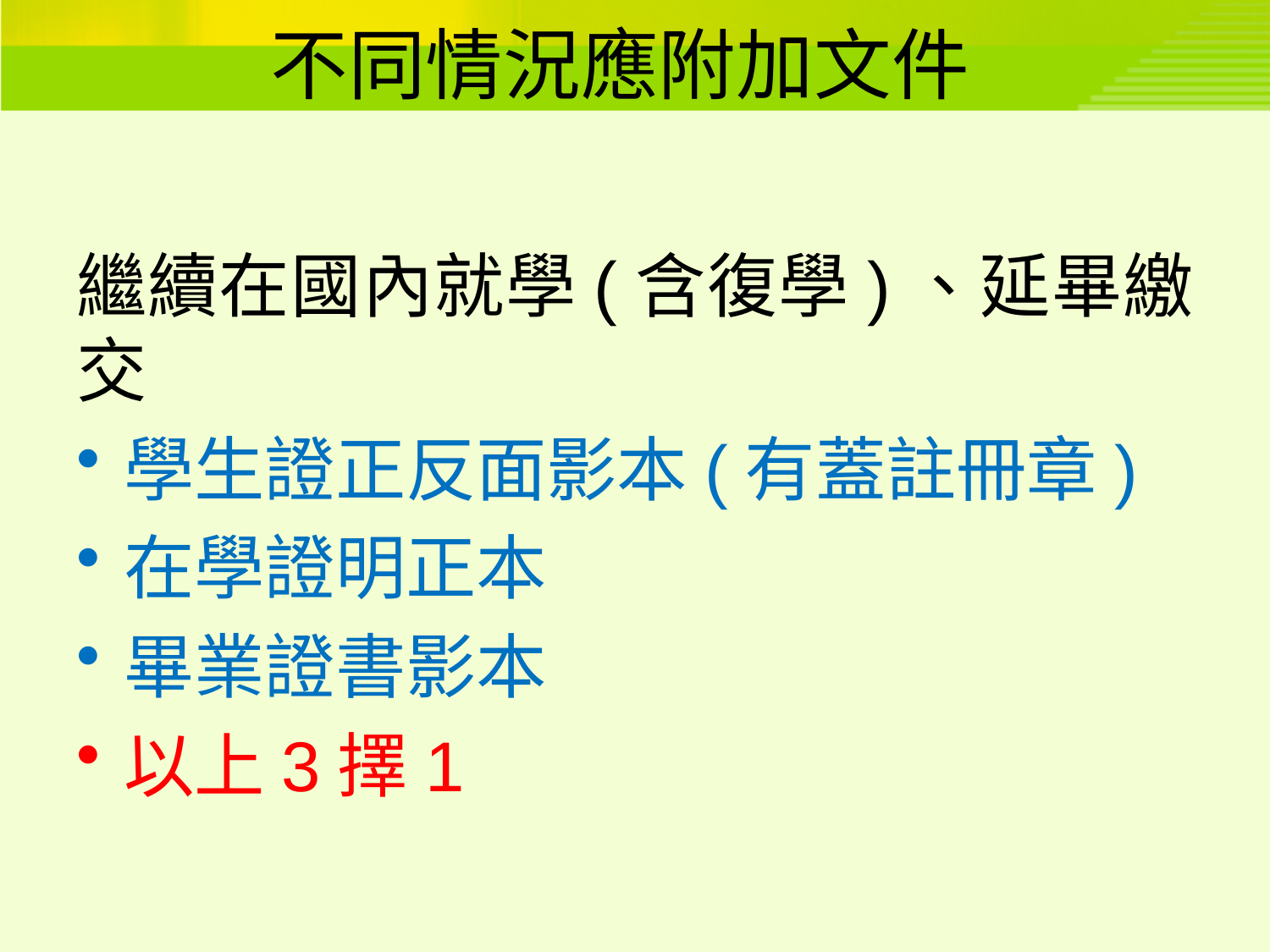

# 不同情況應附加文件

繼續在國內就學(含復學)、延畢繳交
學生證正反面影本(有蓋註冊章)
在學證明正本
畢業證書影本
以上3擇1